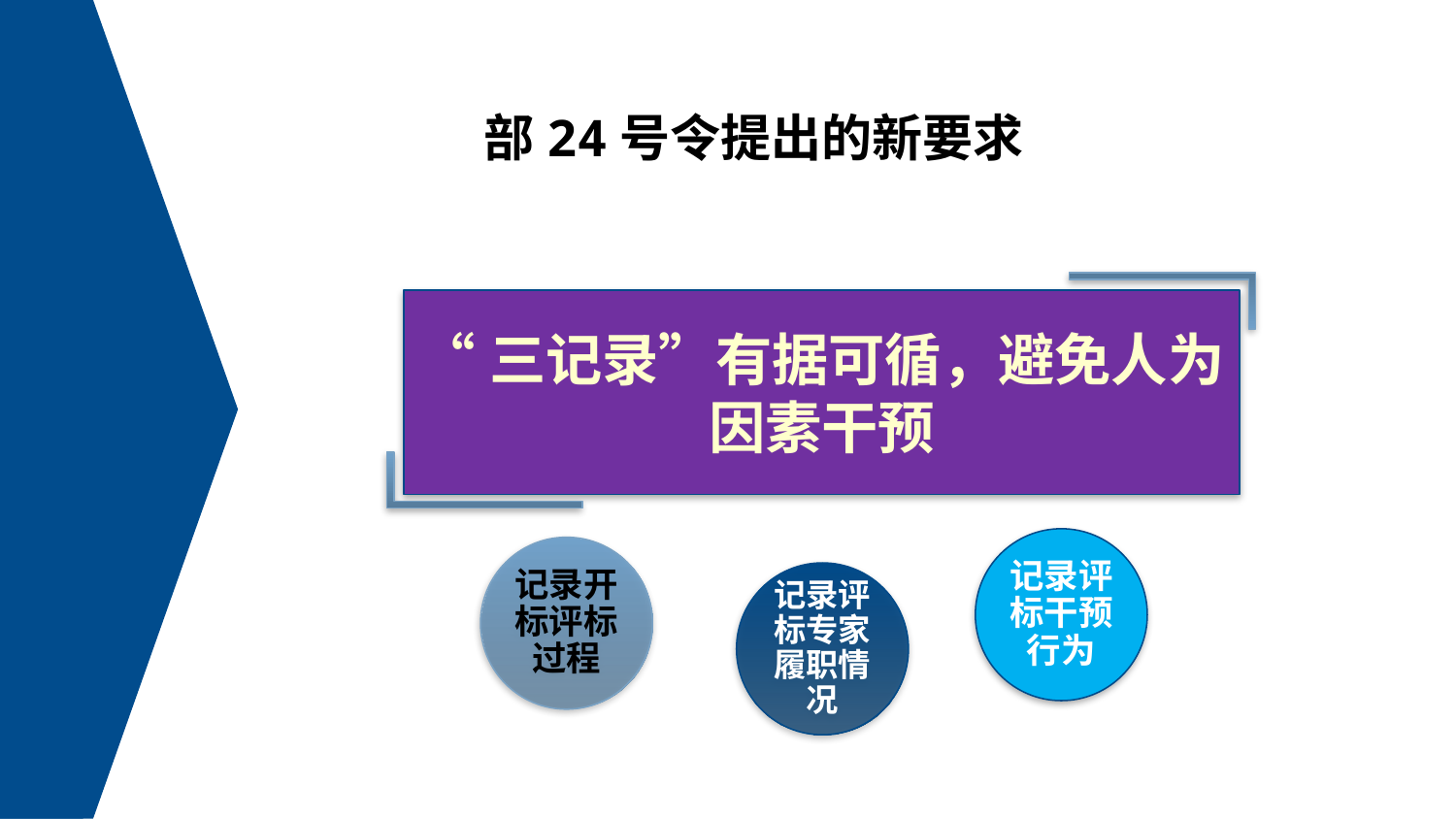

部24号令提出的新要求

“三记录”有据可循，避免人为因素干预

记录评标干预行为
记录开标评标过程
记录评标专家履职情况